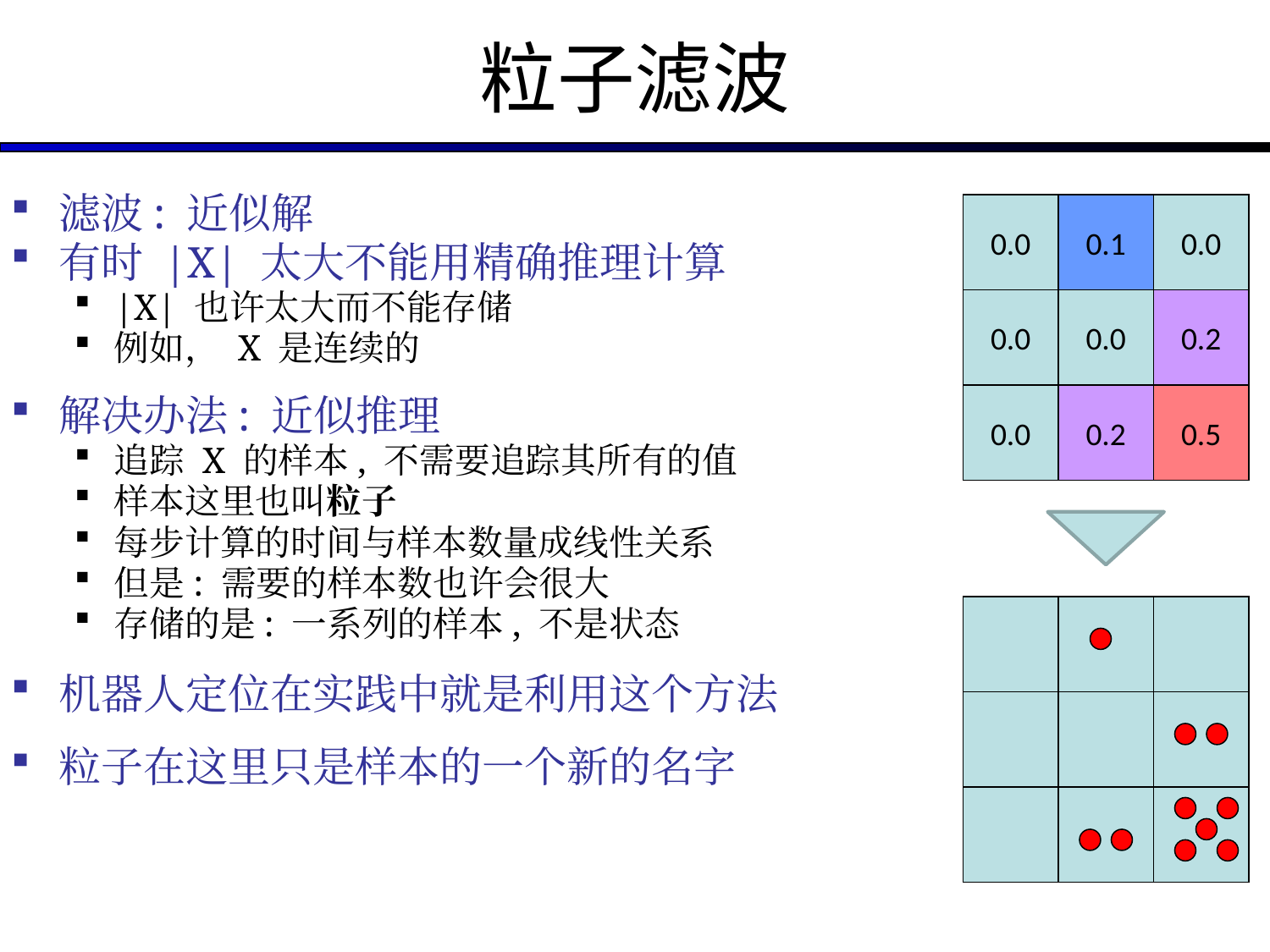

# 粒子滤波
滤波: 近似解
有时 |X| 太大不能用精确推理计算
|X| 也许太大而不能存储
例如， X 是连续的

解决办法: 近似推理
追踪 X 的样本, 不需要追踪其所有的值
样本这里也叫粒子
每步计算的时间与样本数量成线性关系
但是: 需要的样本数也许会很大
存储的是: 一系列的样本, 不是状态

机器人定位在实践中就是利用这个方法

粒子在这里只是样本的一个新的名字
0.0
0.1
0.0
0.0
0.0
0.2
0.0
0.2
0.5